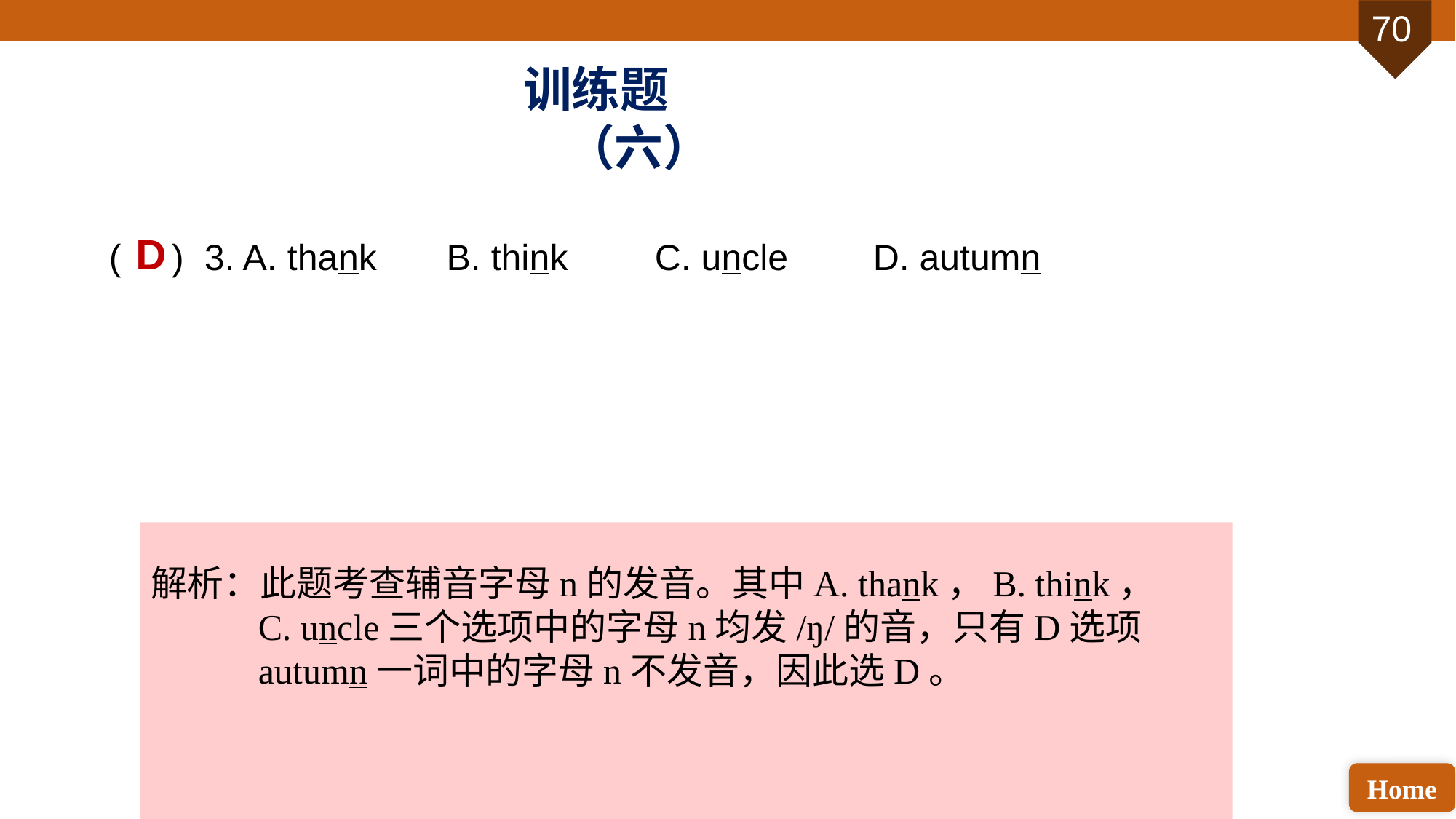

训练题（六）
(     )  3. A. thank	 B. think 	C. uncle 	D. autumn
D

解析：此题考查辅音字母n的发音。其中A. thank，B. think，C. uncle三个选项中的字母n均发/ŋ/的音，只有D选项autumn一词中的字母n不发音，因此选D。